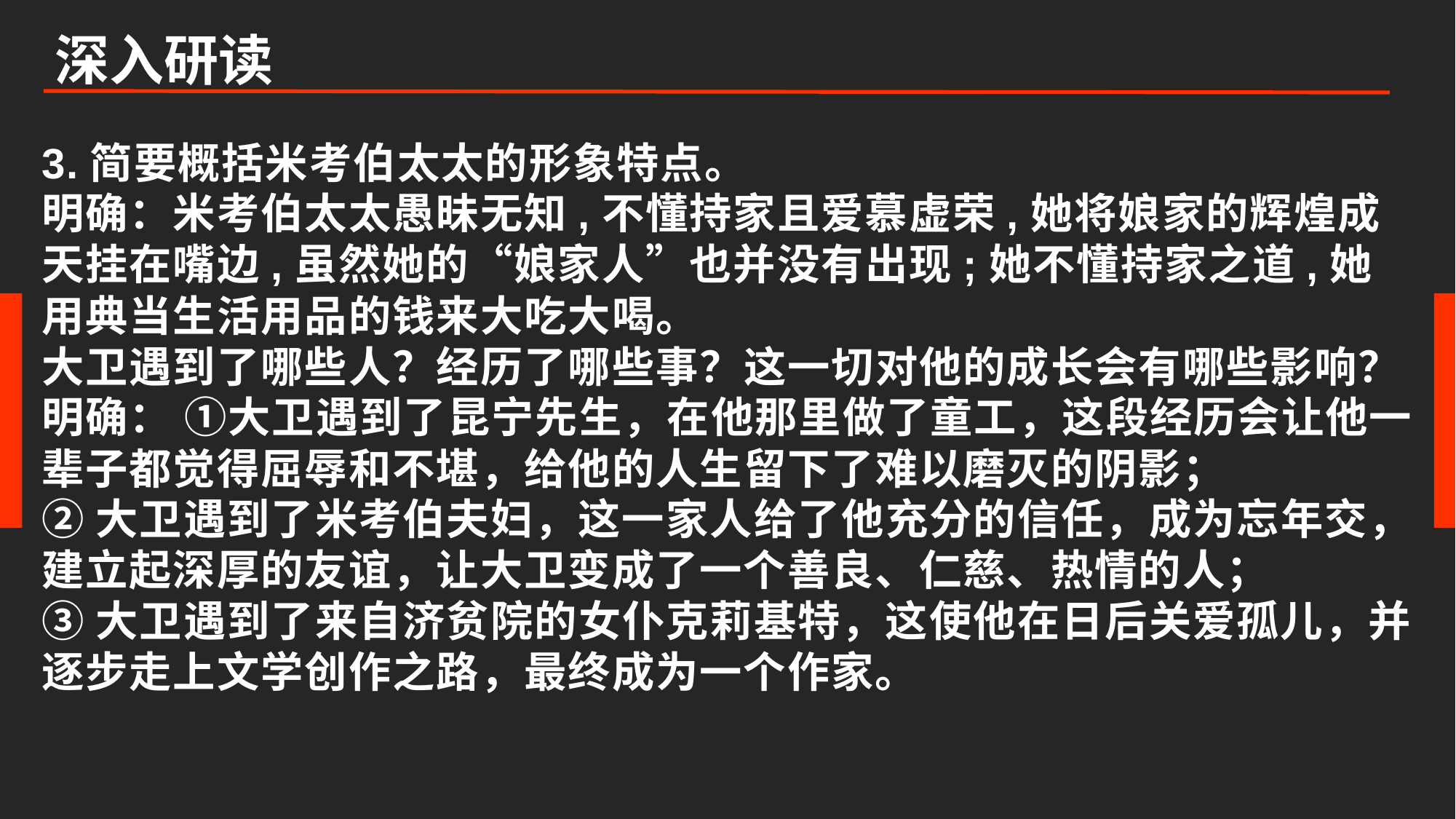

深入研读
3.简要概括米考伯太太的形象特点。
明确：米考伯太太愚昧无知,不懂持家且爱慕虚荣,她将娘家的辉煌成天挂在嘴边,虽然她的“娘家人”也并没有出现;她不懂持家之道,她用典当生活用品的钱来大吃大喝。
大卫遇到了哪些人？经历了哪些事？这一切对他的成长会有哪些影响？
明确： ①大卫遇到了昆宁先生，在他那里做了童工，这段经历会让他一辈子都觉得屈辱和不堪，给他的人生留下了难以磨灭的阴影；
②大卫遇到了米考伯夫妇，这一家人给了他充分的信任，成为忘年交，建立起深厚的友谊，让大卫变成了一个善良、仁慈、热情的人；
③大卫遇到了来自济贫院的女仆克莉基特，这使他在日后关爱孤儿，并逐步走上文学创作之路，最终成为一个作家。